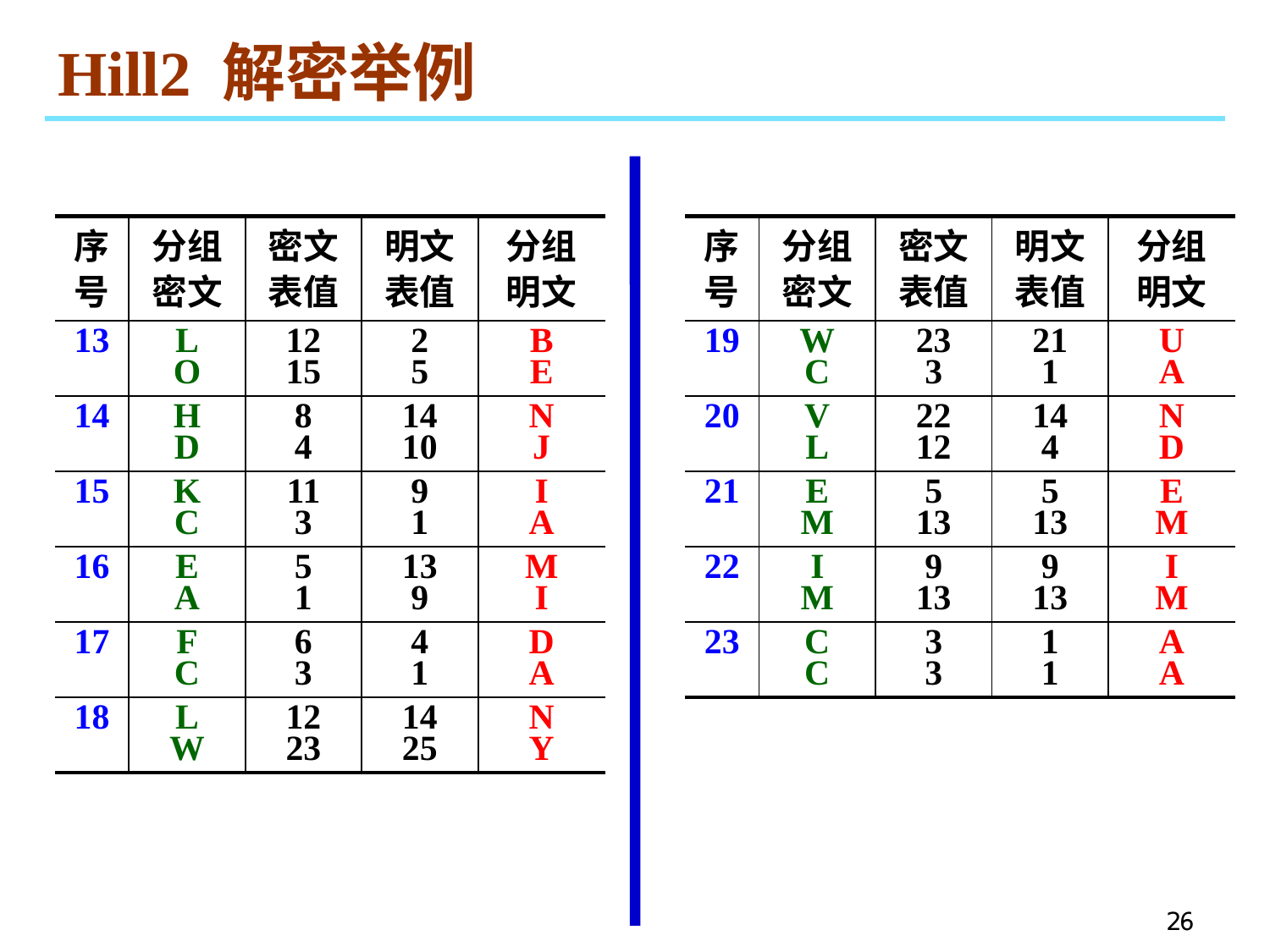

# Hill2 解密举例

| 序号 | 分组 密文 | 密文 表值 | 明文 表值 | 分组 明文 |
| --- | --- | --- | --- | --- |
| 13 | L O | 12 15 | 2 5 | B E |
| 14 | H D | 8 4 | 14 10 | N J |
| 15 | K C | 11 3 | 9 1 | I A |
| 16 | E A | 5 1 | 13 9 | M I |
| 17 | F C | 6 3 | 4 1 | D A |
| 18 | L W | 12 23 | 14 25 | N Y |
| 序号 | 分组 密文 | 密文 表值 | 明文 表值 | 分组 明文 |
| --- | --- | --- | --- | --- |
| 19 | W C | 23 3 | 21 1 | U A |
| 20 | V L | 22 12 | 14 4 | N D |
| 21 | E M | 5 13 | 5 13 | E M |
| 22 | I M | 9 13 | 9 13 | I M |
| 23 | C C | 3 3 | 1 1 | A A |
26